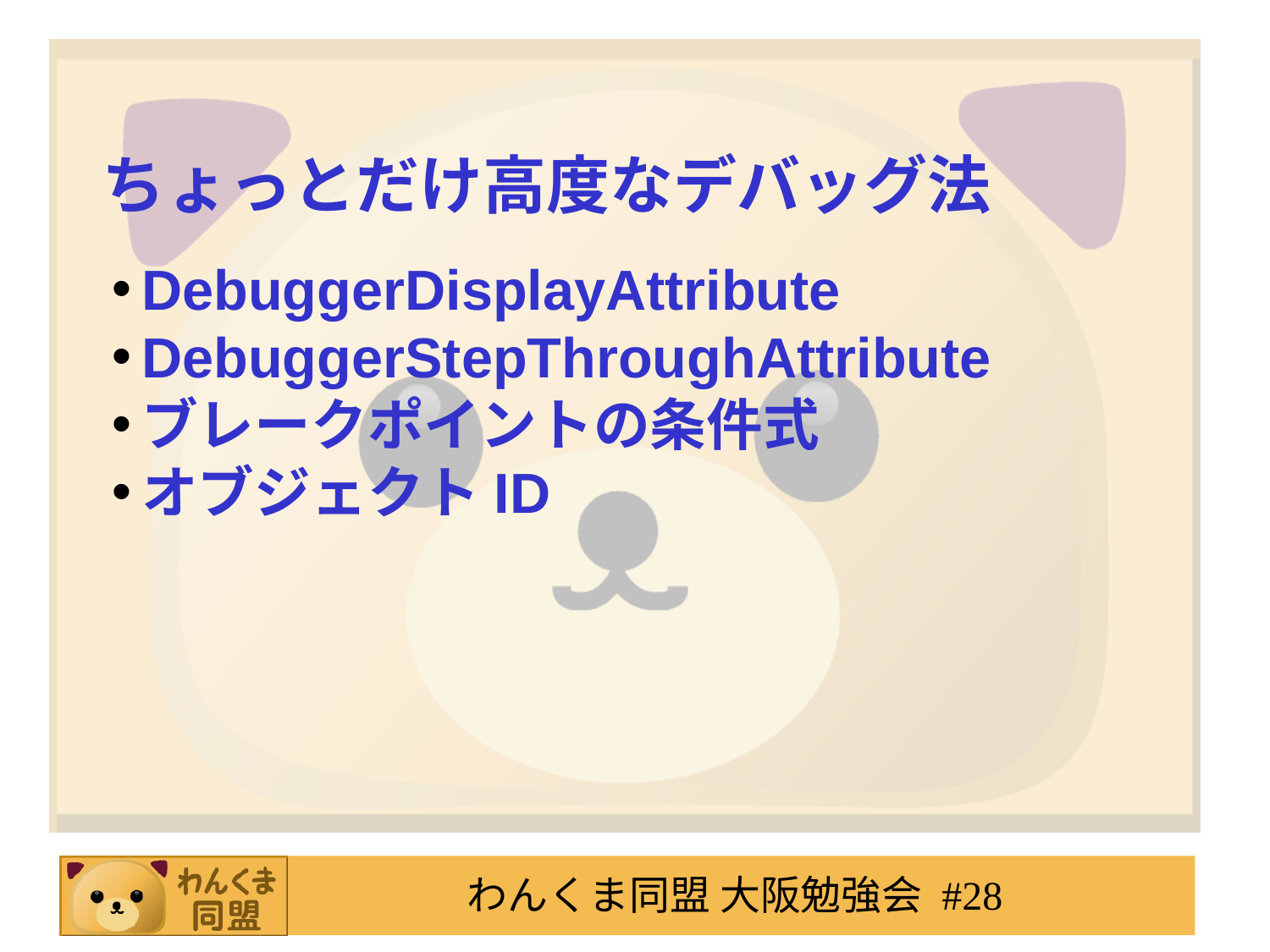

ちょっとだけ高度なデバッグ法
DebuggerDisplayAttribute
DebuggerStepThroughAttribute
ブレークポイントの条件式
オブジェクトID